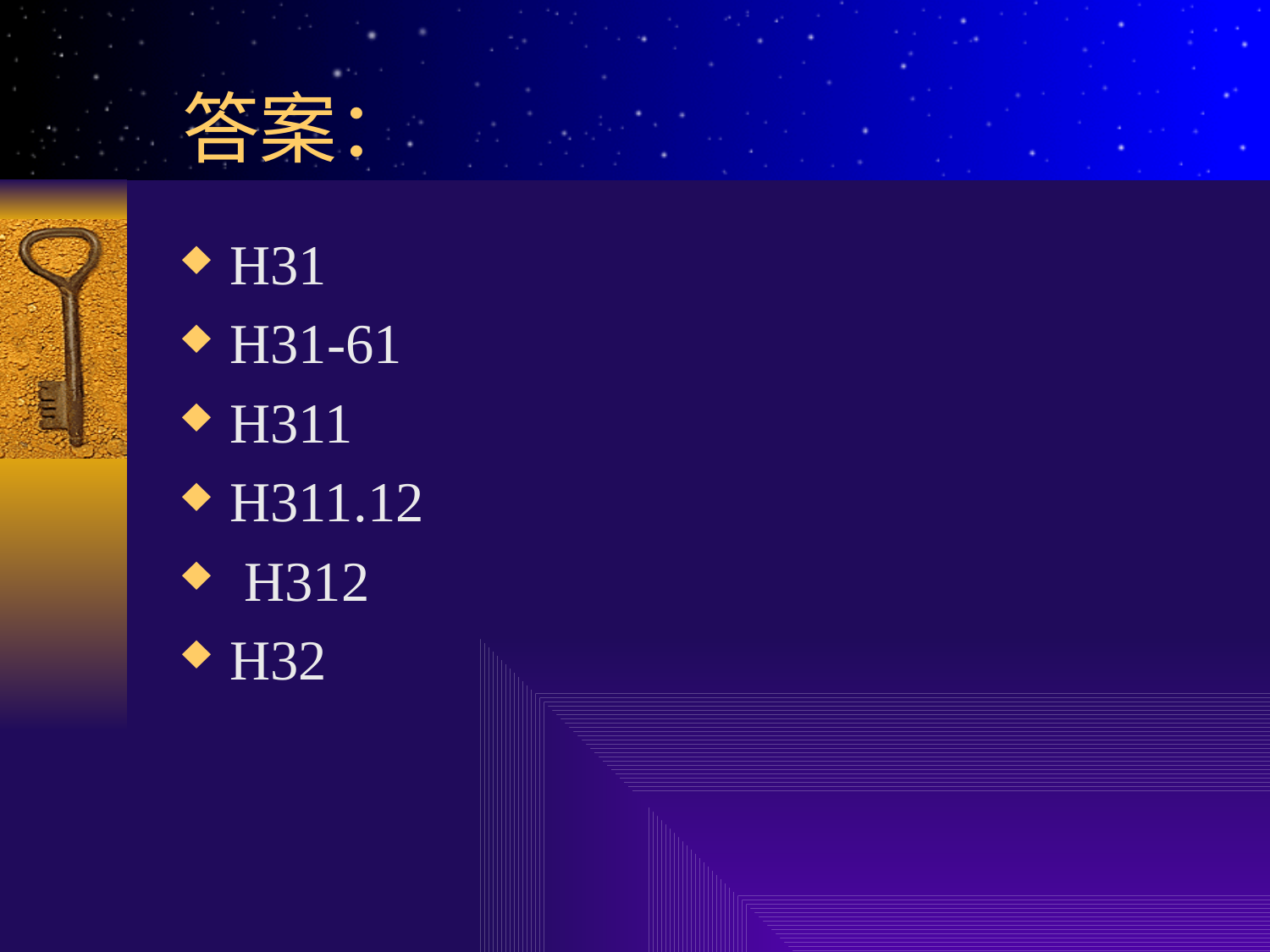

# 答案：
H31
H31-61
H311
H311.12
 H312
H32